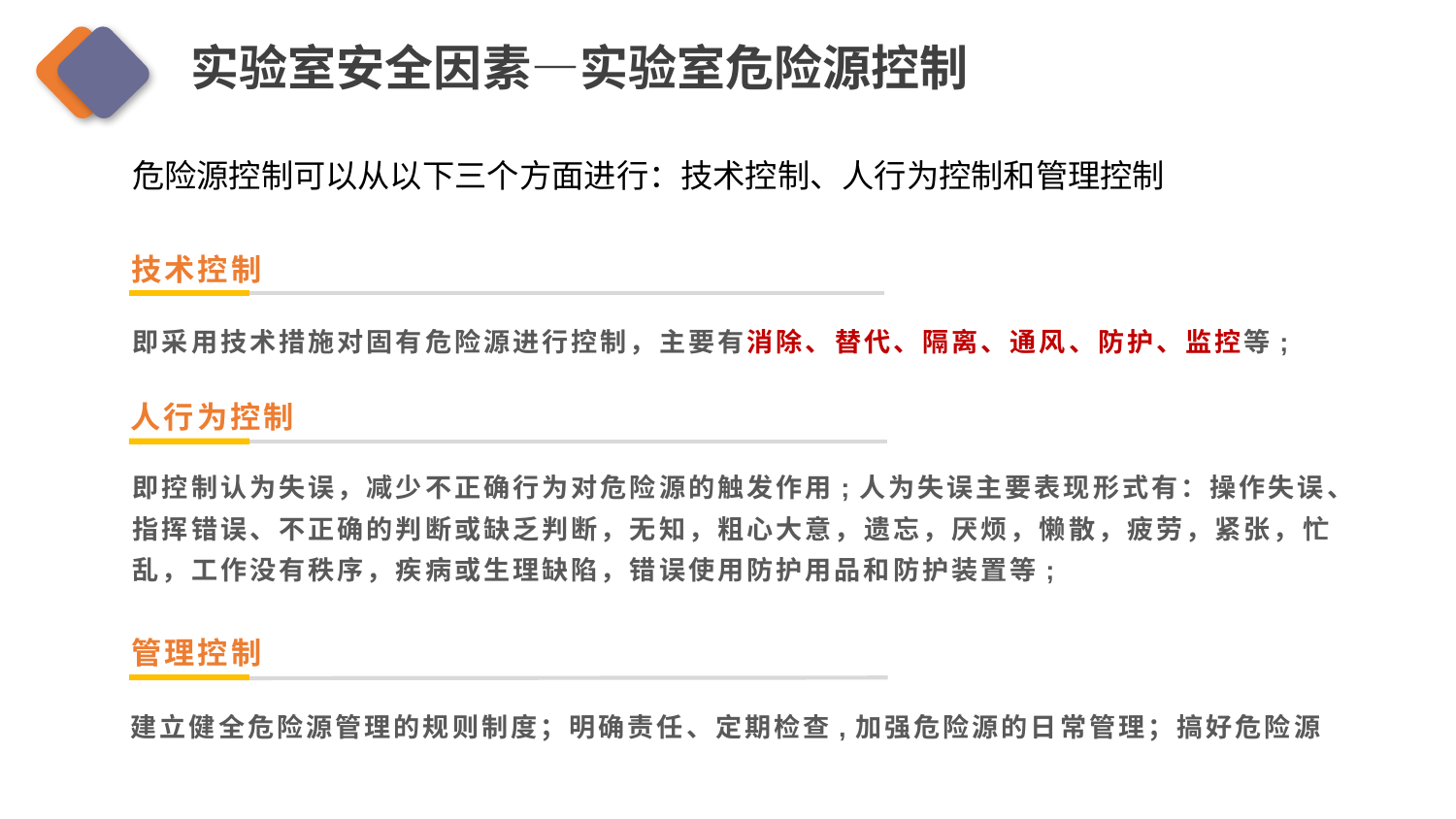

实验室安全因素—实验室危险源控制
危险源控制可以从以下三个方面进行：技术控制、人行为控制和管理控制
技术控制
即采用技术措施对固有危险源进行控制，主要有消除、替代、隔离、通风、防护、监控等;
人行为控制
即控制认为失误，减少不正确行为对危险源的触发作用;人为失误主要表现形式有：操作失误、指挥错误、不正确的判断或缺乏判断，无知，粗心大意，遗忘，厌烦，懒散，疲劳，紧张，忙乱，工作没有秩序，疾病或生理缺陷，错误使用防护用品和防护装置等;
管理控制
建立健全危险源管理的规则制度；明确责任、定期检查,加强危险源的日常管理；搞好危险源